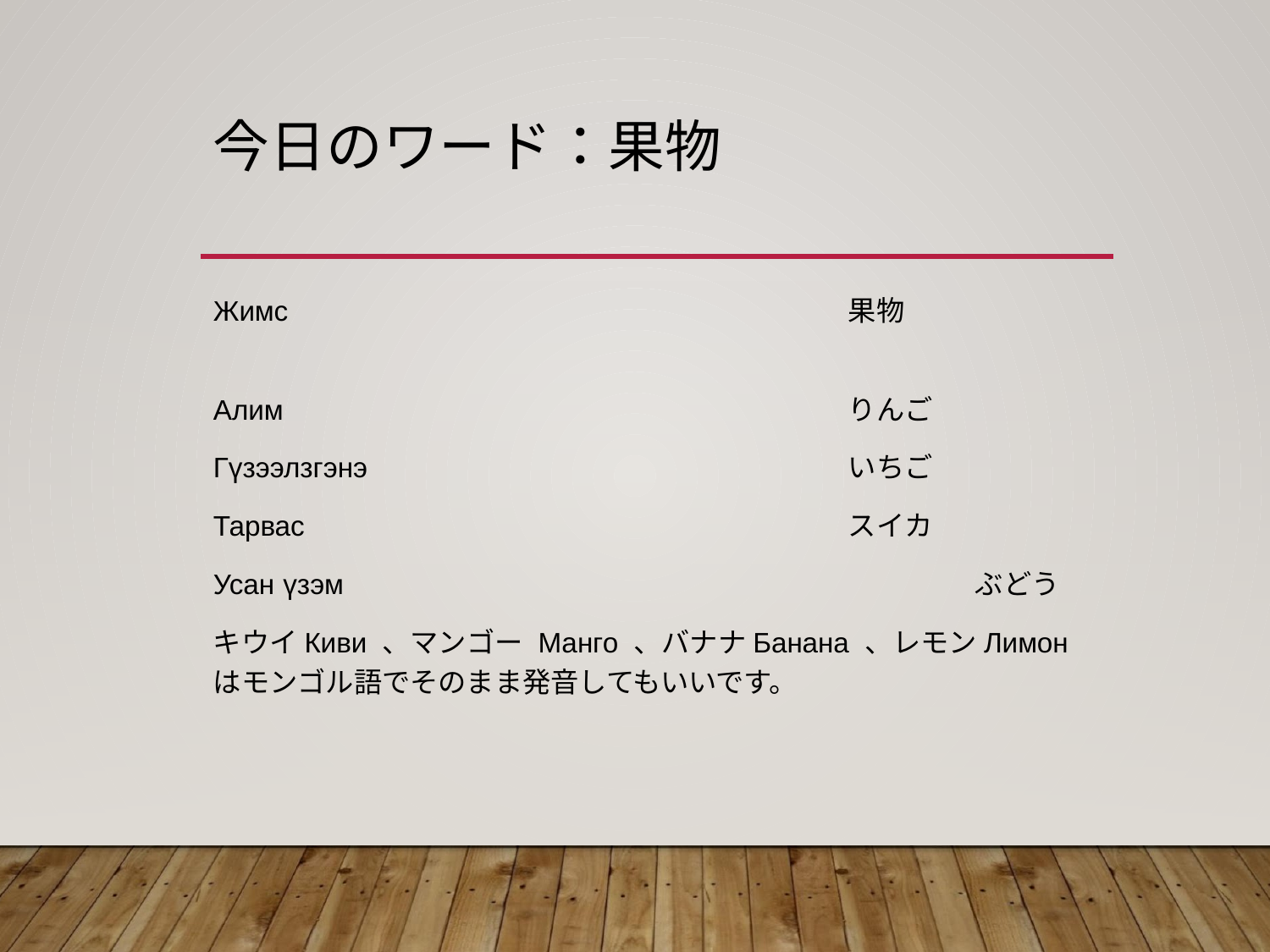

# 今日のワード：果物
Жимс 					果物
Алим 					りんご
Гүзээлзгэнэ				いちご
Тарвас					スイカ
Усан үзэм					ぶどう
キウイКиви 、マンゴー Манго 、バナナБанана 、レモンЛимон はモンゴル語でそのまま発音してもいいです。